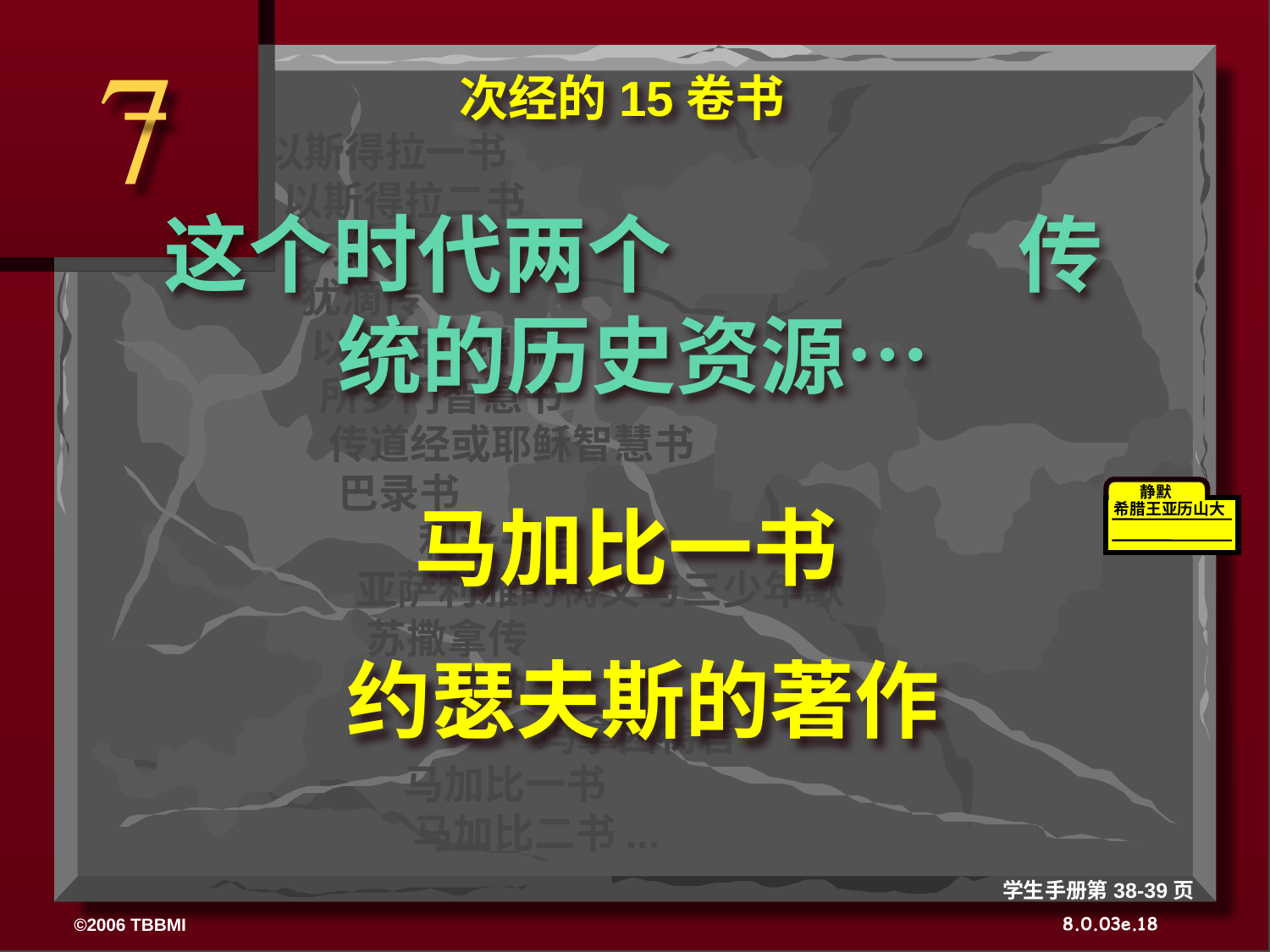

7
次经的15卷书

以斯得拉一书
 以斯得拉二书
  多比传
   犹滴传
    以斯帖记增编
     所罗门智慧书
      传道经或耶稣智慧书
       巴录书
	  利米书信
         亚萨利雅的祷文与三少年歌
          苏撒拿传
	     彼勒与大龙
		 玛拿西祷言
              马加比一书
               马加比二书...
这个时代两个                  传统的历史资源…
静默

希腊王亚历山大
马加比一书
约瑟夫斯的著作
学生手册第38-39页
18